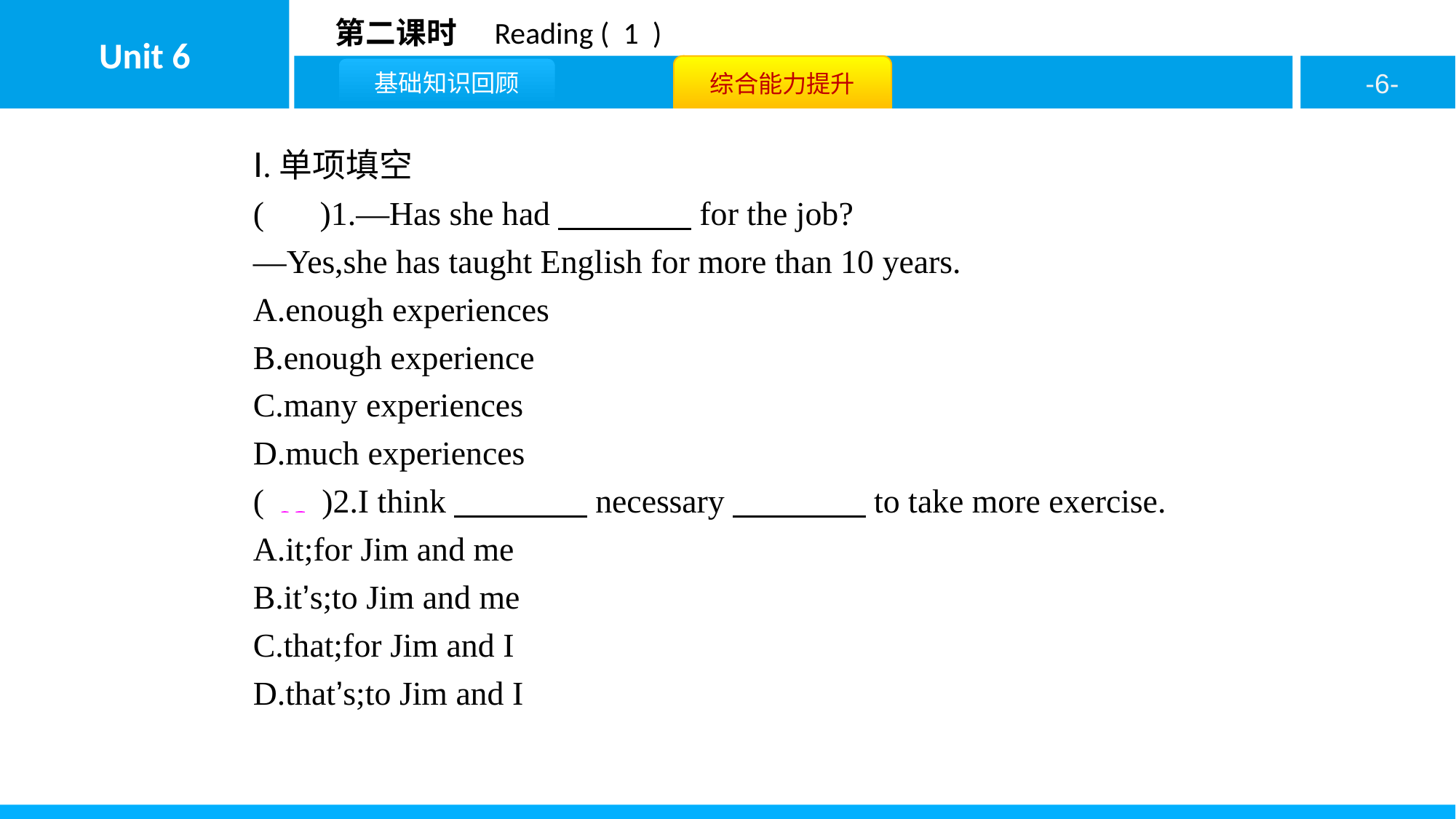

Ⅰ.单项填空
(  B  )1.—Has she had　　　　for the job?
—Yes,she has taught English for more than 10 years.
A.enough experiences
B.enough experience
C.many experiences
D.much experiences
(  A  )2.I think　　　　necessary　　　　to take more exercise.
A.it;for Jim and me
B.it’s;to Jim and me
C.that;for Jim and I
D.that’s;to Jim and I